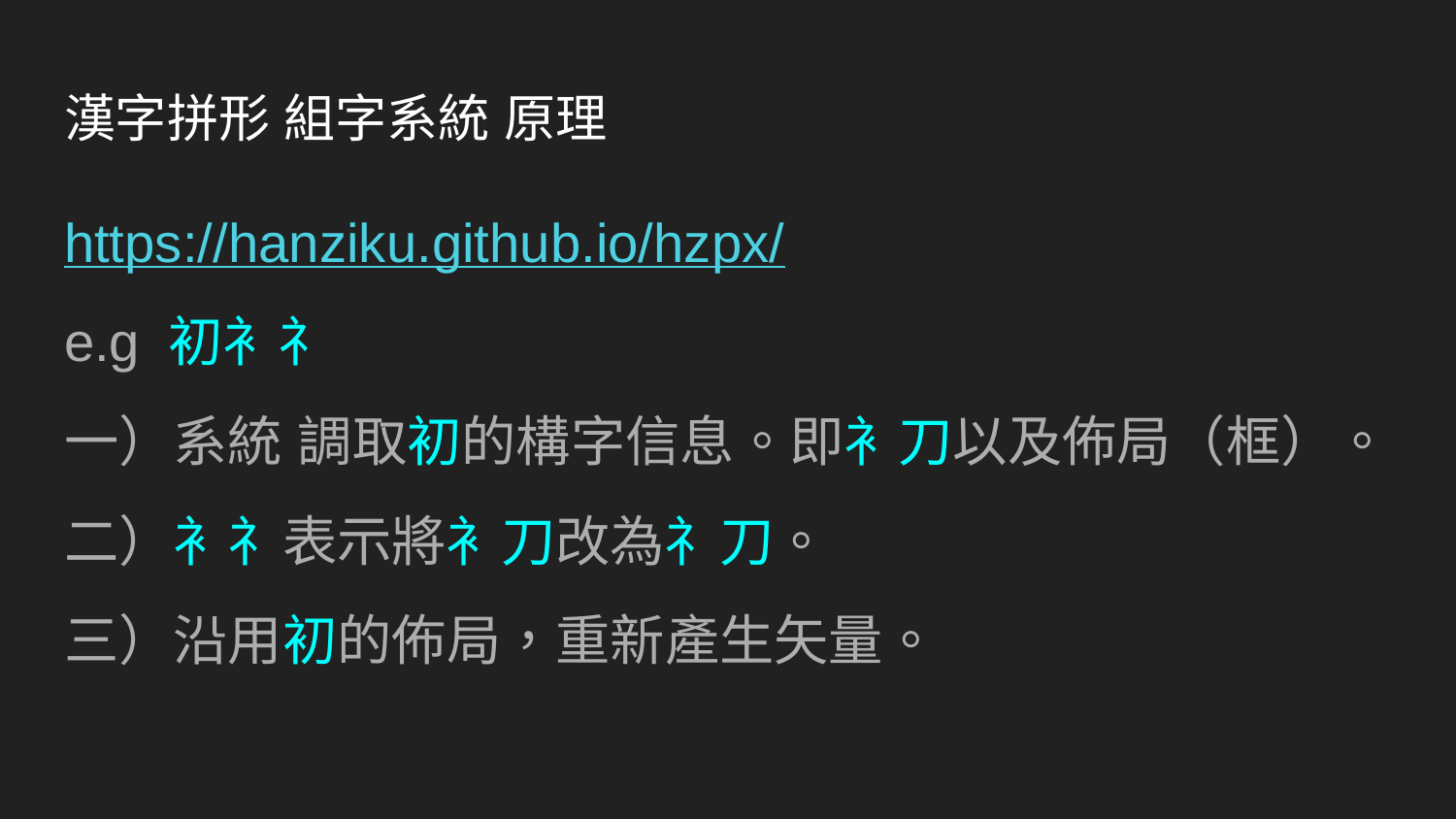

# 漢字拼形 組字系統 原理
https://hanziku.github.io/hzpx/
e.g 初衤礻
一）系統 調取初的構字信息。即衤刀以及佈局（框）。
二）衤礻表示將衤刀改為礻刀。
三）沿用初的佈局，重新產生矢量。